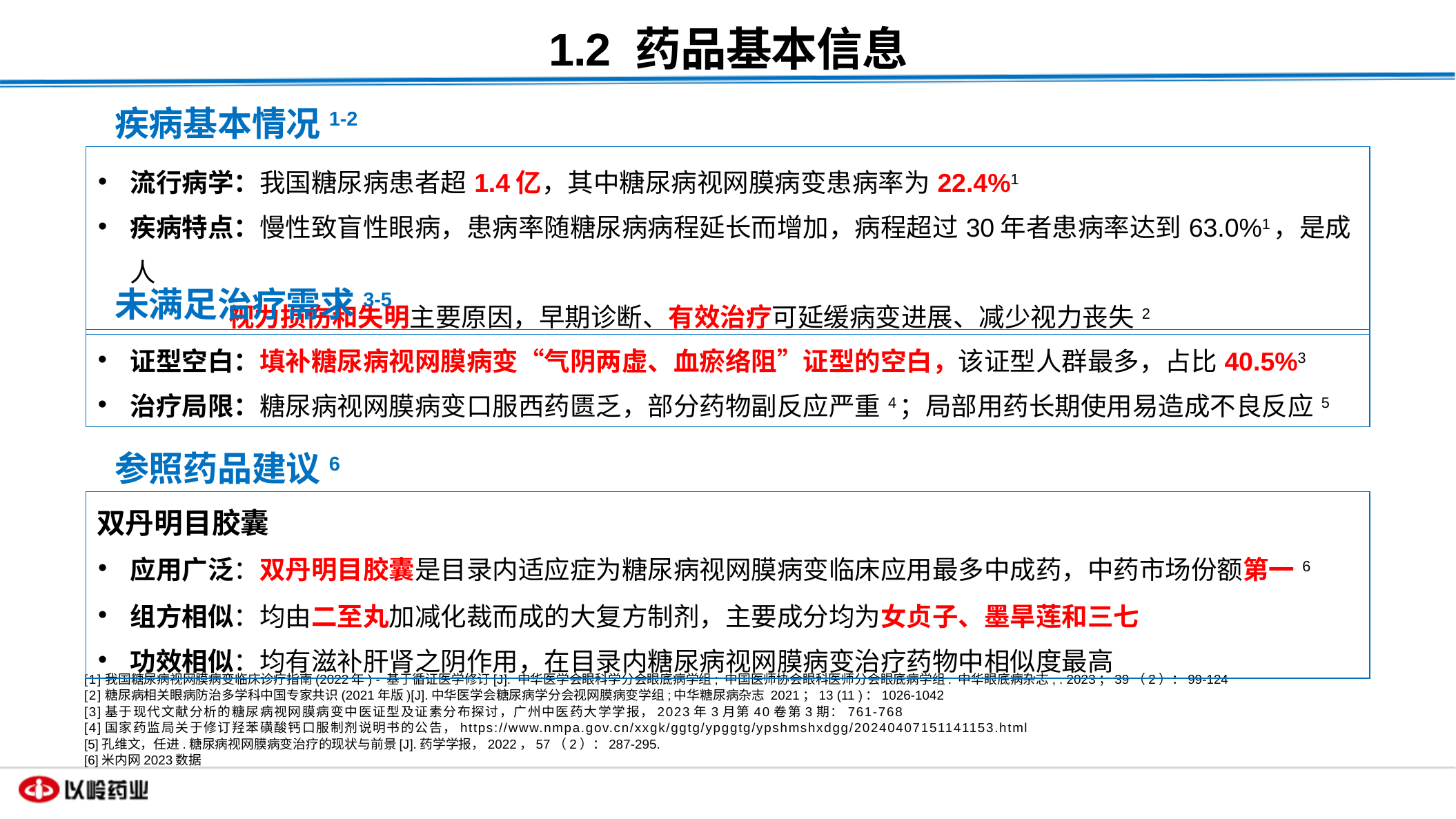

1.2 药品基本信息

疾病基本情况1-2
| 流行病学：我国糖尿病患者超1.4亿，其中糖尿病视网膜病变患病率为22.4%1 疾病特点：慢性致盲性眼病，患病率随糖尿病病程延长而增加，病程超过30年者患病率达到63.0%1，是成人 视力损伤和失明主要原因，早期诊断、有效治疗可延缓病变进展、减少视力丧失2 |
| --- |

未满足治疗需求3-5
| 证型空白：填补糖尿病视网膜病变“气阴两虚、血瘀络阻”证型的空白，该证型人群最多，占比40.5%3 治疗局限：糖尿病视网膜病变口服西药匮乏，部分药物副反应严重4；局部用药长期使用易造成不良反应5 |
| --- |

参照药品建议6
| 双丹明目胶囊 应用广泛：双丹明目胶囊是目录内适应症为糖尿病视网膜病变临床应用最多中成药，中药市场份额第一6 组方相似：均由二至丸加减化裁而成的大复方制剂，主要成分均为女贞子、墨旱莲和三七 功效相似：均有滋补肝肾之阴作用，在目录内糖尿病视网膜病变治疗药物中相似度最高 |
| --- |
[1]我国糖尿病视网膜病变临床诊疗指南(2022年) - 基于循证医学修订[J]. 中华医学会眼科学分会眼底病学组; 中国医师协会眼科医师分会眼底病学组. 中华眼底病杂志, . 2023；39（2）：99-124
[2]糖尿病相关眼病防治多学科中国专家共识(2021年版)[J].中华医学会糖尿病学分会视网膜病变学组;中华糖尿病杂志 2021；13 (11 )：1026-1042
[3]基于现代文献分析的糖尿病视网膜病变中医证型及证素分布探讨，广州中医药大学学报，2023年3月第40卷第3期：761-768
[4]国家药监局关于修订羟苯磺酸钙口服制剂说明书的公告，https://www.nmpa.gov.cn/xxgk/ggtg/ypggtg/ypshmshxdgg/20240407151141153.html
[5]孔维文，任进.糖尿病视网膜病变治疗的现状与前景[J].药学学报，2022，57（2）：287-295.
[6]米内网2023数据